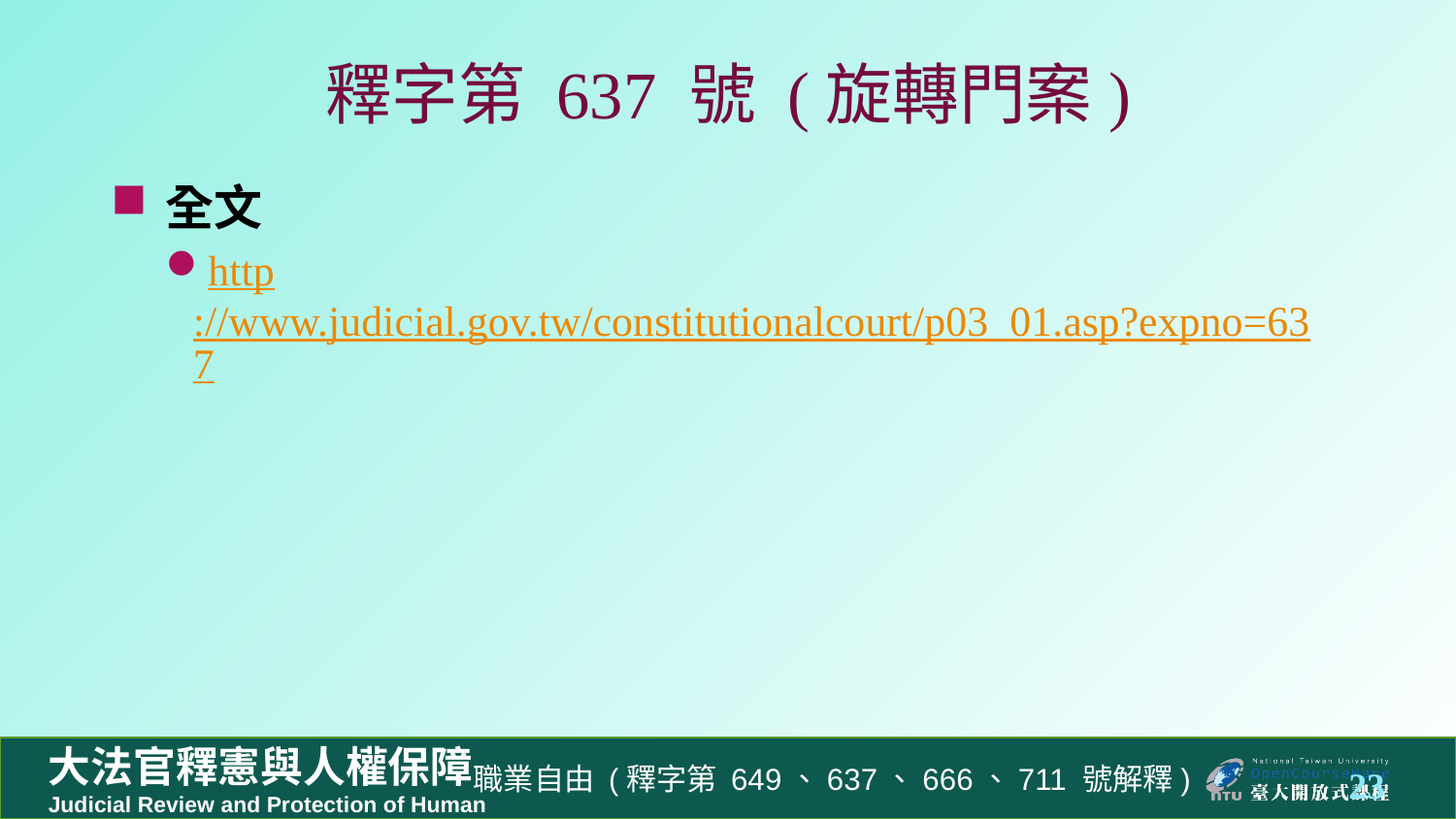

# 釋字第 637 號 (旋轉門案)
全文
http://www.judicial.gov.tw/constitutionalcourt/p03_01.asp?expno=637